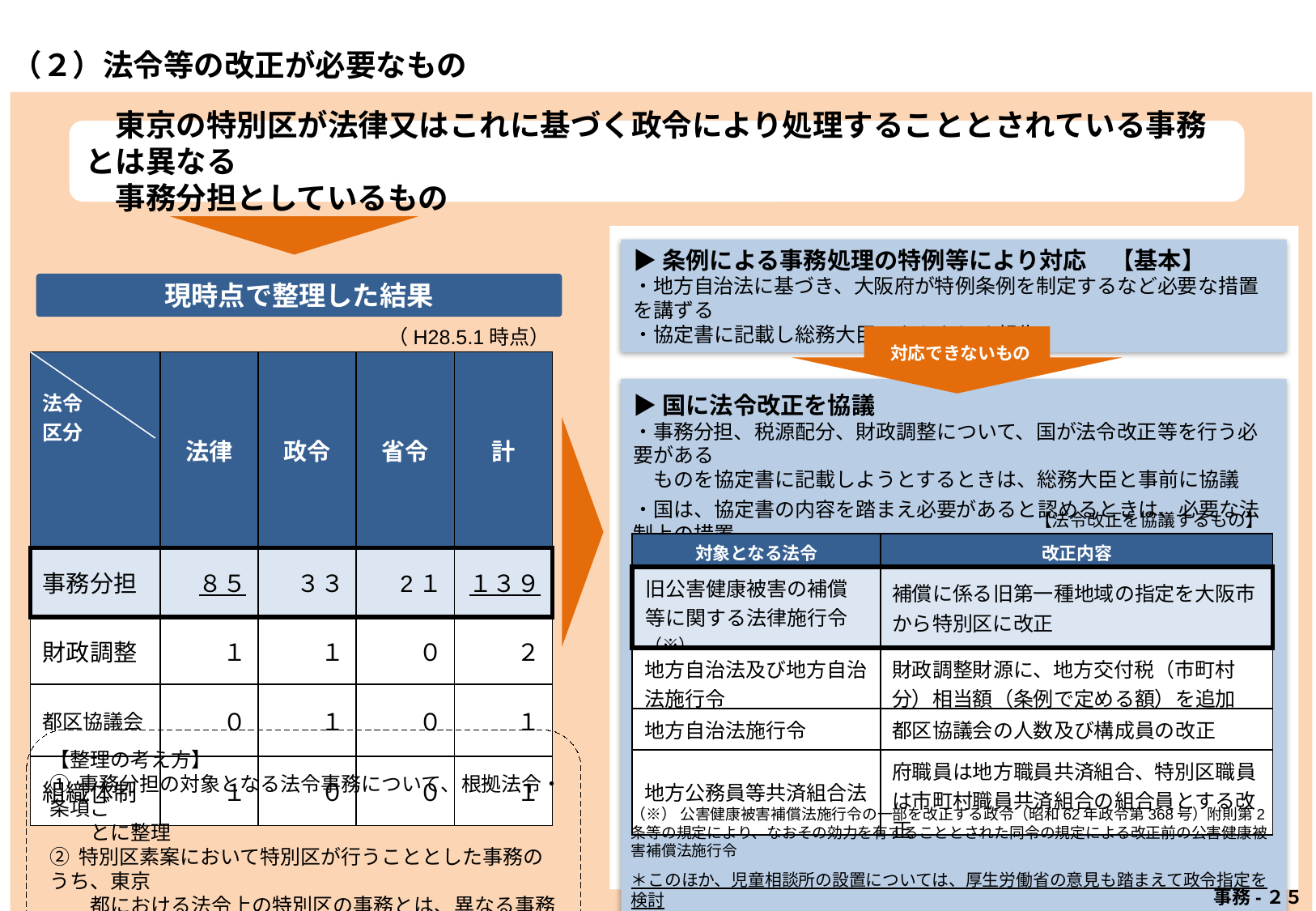

（２）法令等の改正が必要なもの

　東京の特別区が法律又はこれに基づく政令により処理することとされている事務とは異なる
　事務分担としているもの

▶条例による事務処理の特例等により対応　【基本】
・地方自治法に基づき、大阪府が特例条例を制定するなど必要な措置を講ずる
・協定書に記載し総務大臣にあらかじめ報告
現時点で整理した結果
（H28.5.1時点）

対応できないもの
| 法令 区分 | 法律 | 政令 | 省令 | 計 |
| --- | --- | --- | --- | --- |
| 事務分担 | ８５ | ３３ | 2１ | １３９ |
| 財政調整 | １ | １ | ０ | ２ |
| 都区協議会 | ０ | １ | ０ | １ |
| 組織体制 | １ | ０ | ０ | １ |
▶国に法令改正を協議
・事務分担、税源配分、財政調整について、国が法令改正等を行う必要がある
　ものを協定書に記載しようとするときは、総務大臣と事前に協議
・国は、協定書の内容を踏まえ必要があると認めるときは、必要な法制上の措置
  等を行う

【法令改正を協議するもの】

| 対象となる法令 | 改正内容 |
| --- | --- |
| 旧公害健康被害の補償等に関する法律施行令（※） | 補償に係る旧第一種地域の指定を大阪市から特別区に改正 |
| 地方自治法及び地方自治法施行令 | 財政調整財源に、地方交付税（市町村分）相当額（条例で定める額）を追加 |
| 地方自治法施行令 | 都区協議会の人数及び構成員の改正 |
| 地方公務員等共済組合法 | 府職員は地方職員共済組合、特別区職員は市町村職員共済組合の組合員とする改正 |
【整理の考え方】
① 事務分担の対象となる法令事務について、根拠法令・条項ご
　　とに整理
② 特別区素案において特別区が行うこととした事務のうち、東京
　　都における法令上の特別区の事務とは、異なる事務を抽出
（※） 公害健康被害補償法施行令の一部を改正する政令（昭和62年政令第368号）附則第2条等の規定により、なおその効力を有することとされた同令の規定による改正前の公害健康被害補償法施行令

＊このほか、児童相談所の設置については、厚生労働省の意見も踏まえて政令指定を検討

 事務-２５